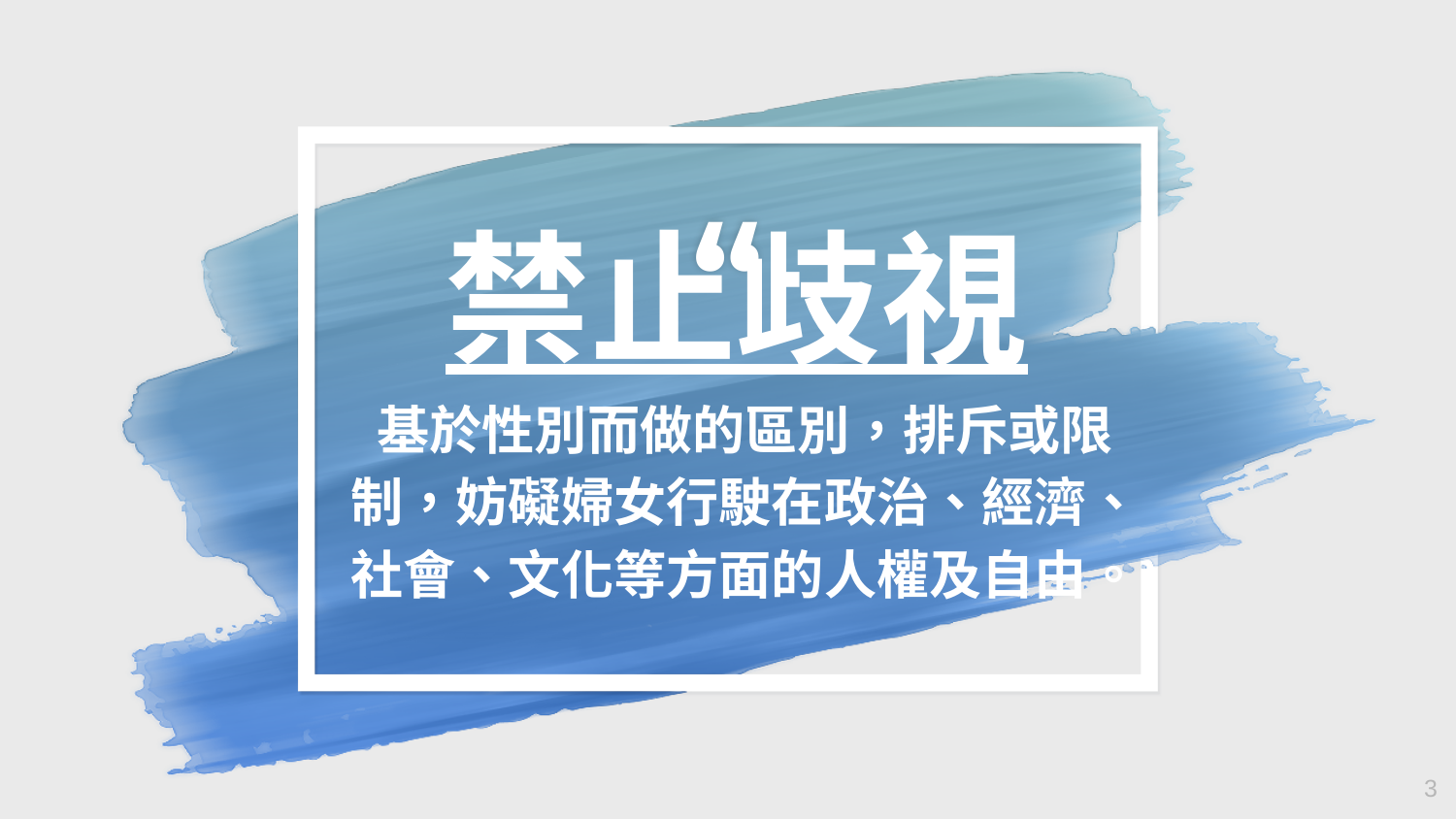

禁止歧視
基於性別而做的區別，排斥或限制，妨礙婦女行駛在政治、經濟、社會、文化等方面的人權及自由。
3